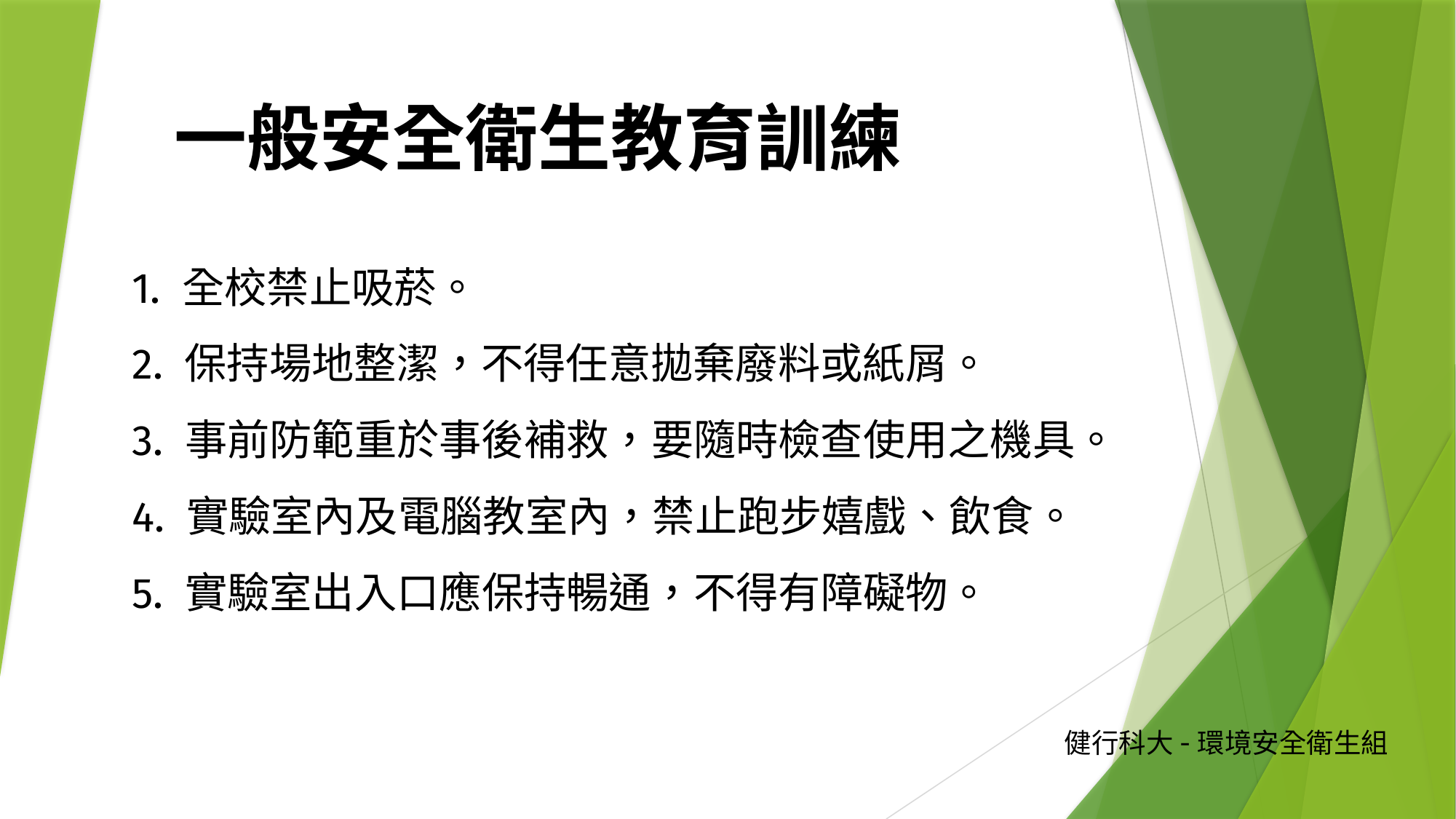

# 一般安全衛生教育訓練
1. 全校禁止吸菸。
2. 保持場地整潔，不得任意拋棄廢料或紙屑。
3. 事前防範重於事後補救，要隨時檢查使用之機具。
4. 實驗室內及電腦教室內，禁止跑步嬉戲、飲食。
5. 實驗室出入口應保持暢通，不得有障礙物。

健行科大-環境安全衛生組